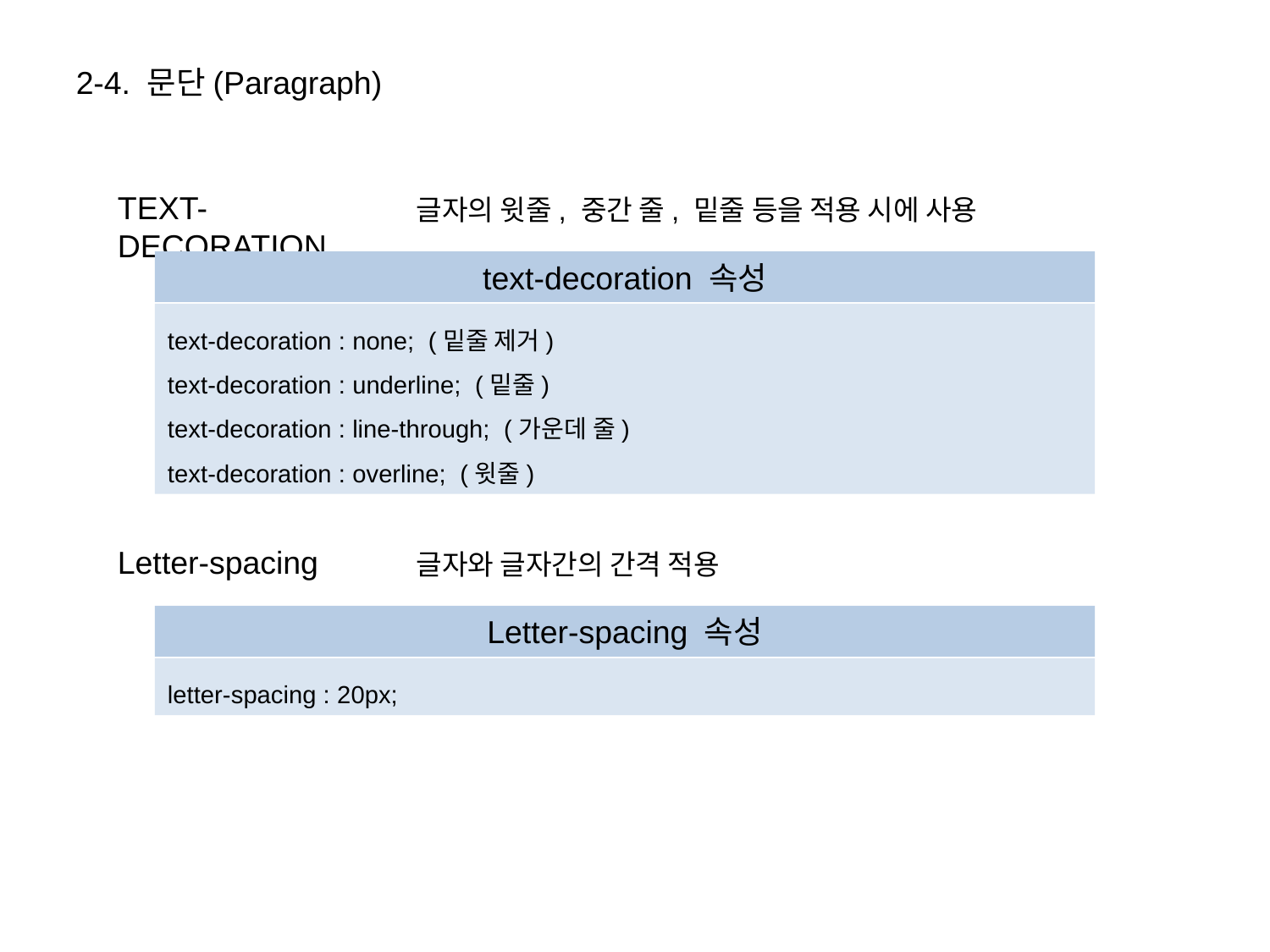

2-4. 문단(Paragraph)
TEXT-DECORATION
글자의 윗줄, 중간 줄, 밑줄 등을 적용 시에 사용
text-decoration 속성
text-decoration : none;  (밑줄 제거)
text-decoration : underline;  (밑줄)
text-decoration : line-through;  (가운데 줄)
text-decoration : overline;  (윗줄)
Letter-spacing
글자와 글자간의 간격 적용
Letter-spacing 속성
letter-spacing : 20px;